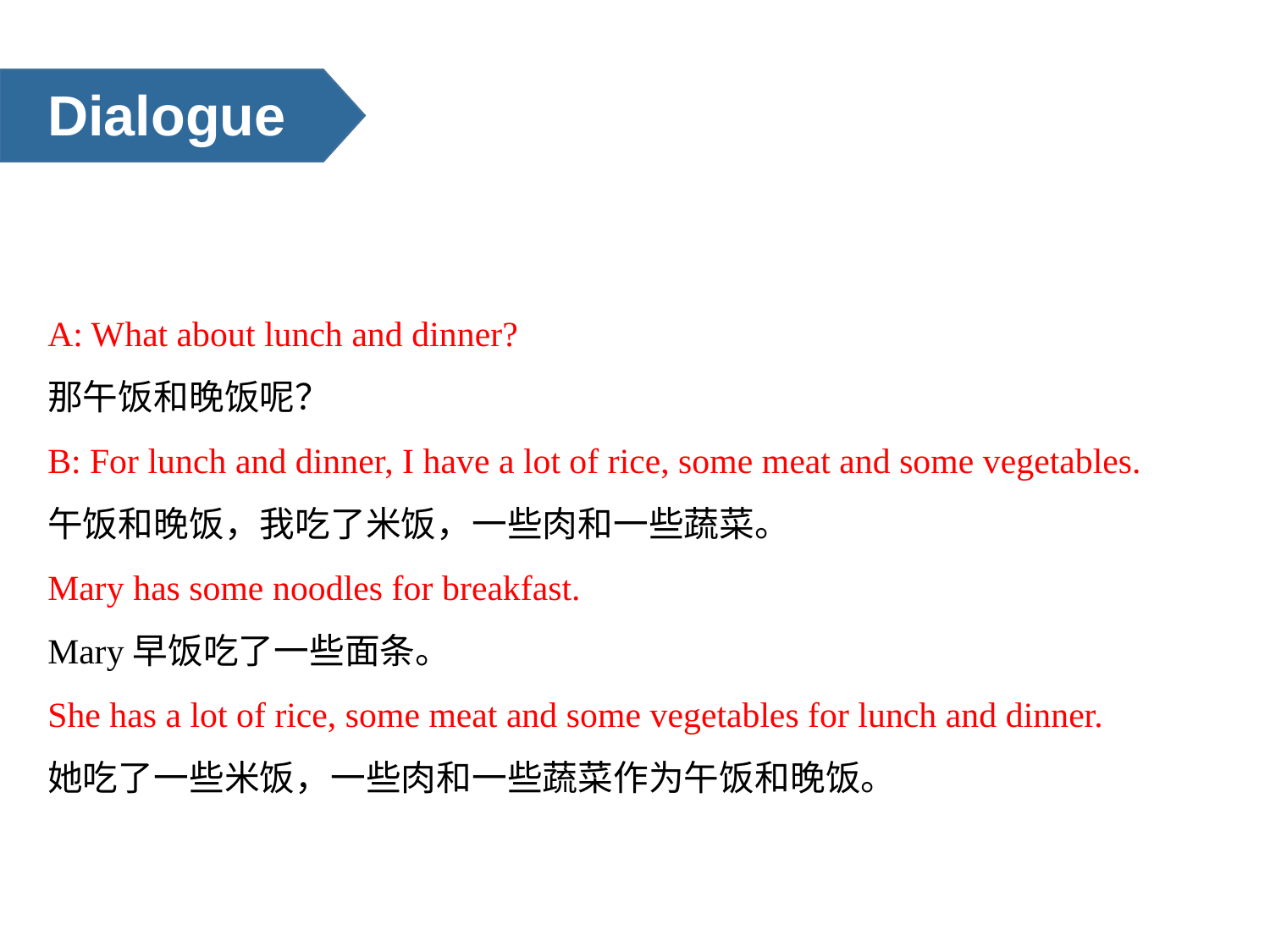

Dialogue
A: What about lunch and dinner?
那午饭和晚饭呢？
B: For lunch and dinner, I have a lot of rice, some meat and some vegetables.
午饭和晚饭，我吃了米饭，一些肉和一些蔬菜。
Mary has some noodles for breakfast.
Mary早饭吃了一些面条。
She has a lot of rice, some meat and some vegetables for lunch and dinner.
她吃了一些米饭，一些肉和一些蔬菜作为午饭和晚饭。